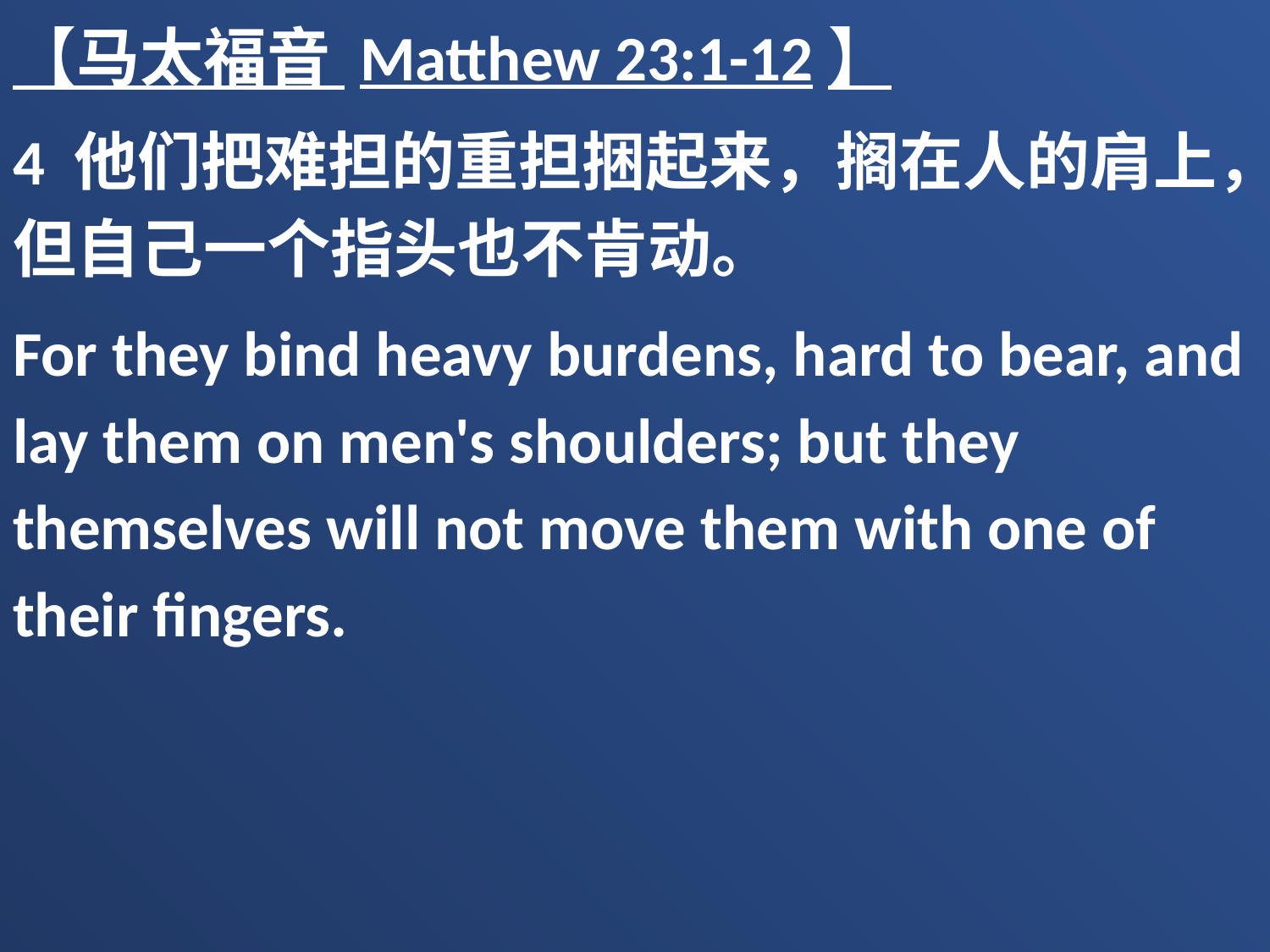

【马太福音 Matthew 23:1-12】
4 他们把难担的重担捆起来，搁在人的肩上，但自己一个指头也不肯动。
For they bind heavy burdens, hard to bear, and lay them on men's shoulders; but they themselves will not move them with one of their fingers.